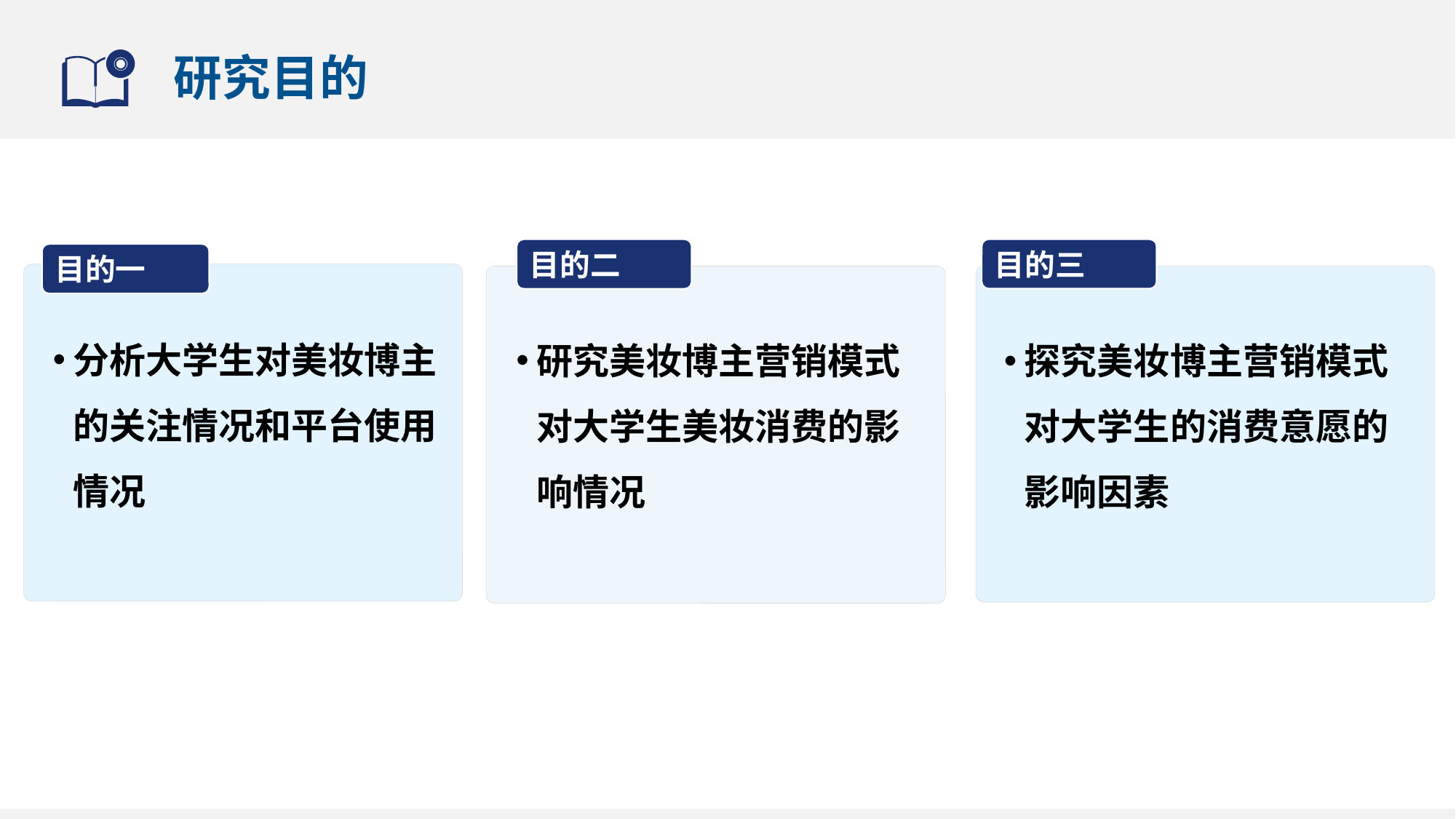

# 研究目的

目的二
目的三
目的一

分析大学生对美妆博主的关注情况和平台使用情况
研究美妆博主营销模式对大学生美妆消费的影响情况
探究美妆博主营销模式对大学生的消费意愿的影响因素